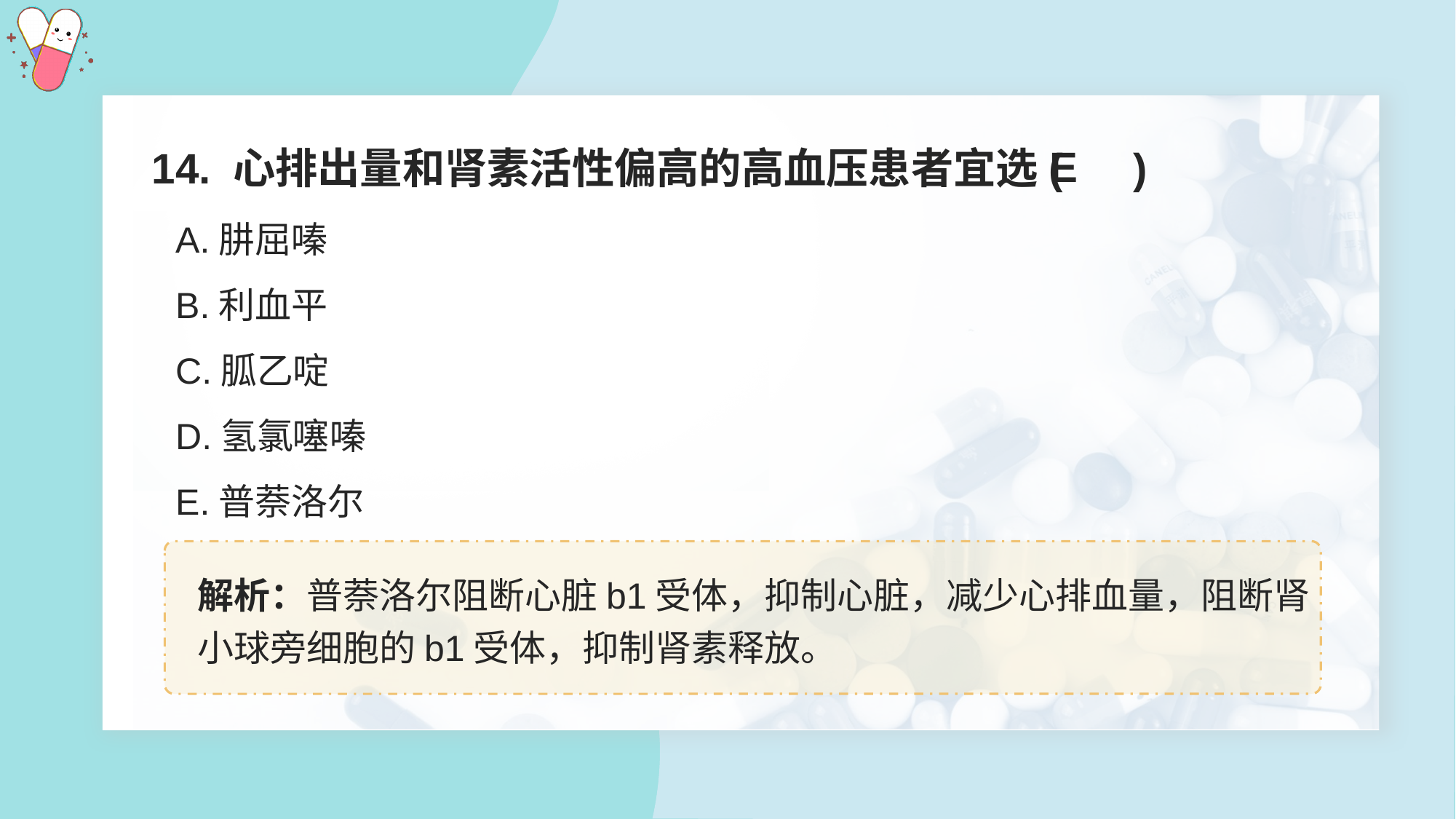

14. 心排出量和肾素活性偏高的高血压患者宜选(      )
E
A.肼屈嗪
B.利血平
C.胍乙啶
D.氢氯噻嗪
E.普萘洛尔

解析：普萘洛尔阻断心脏b1受体，抑制心脏，减少心排血量，阻断肾小球旁细胞的b1受体，抑制肾素释放。